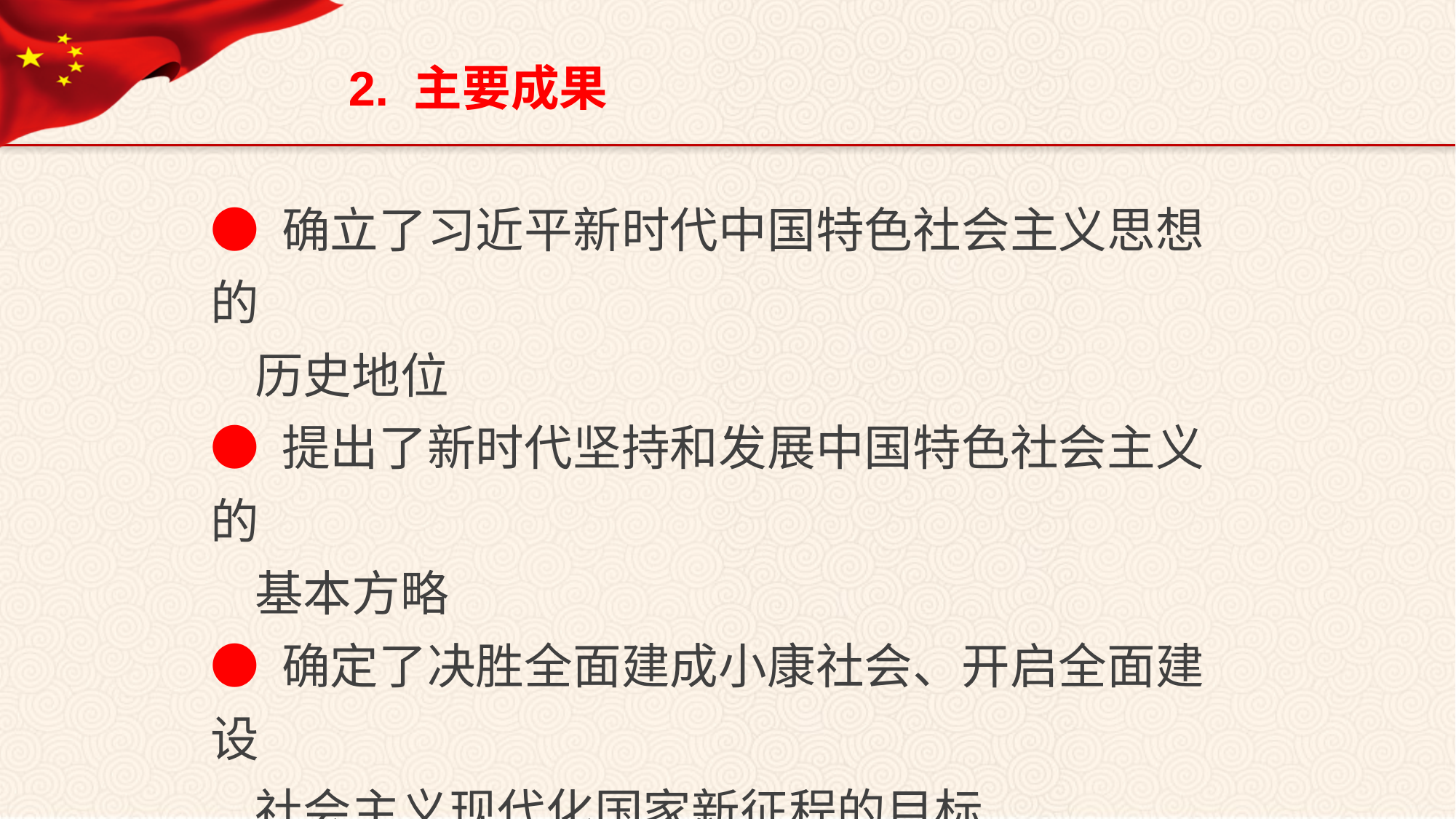

2. 主要成果
● 确立了习近平新时代中国特色社会主义思想的
   历史地位
● 提出了新时代坚持和发展中国特色社会主义的
   基本方略
● 确定了决胜全面建成小康社会、开启全面建设
   社会主义现代化国家新征程的目标
● 对新时代推进中国特色社会主义伟大事业和党
   的建设新的伟大工程作出了全面部署